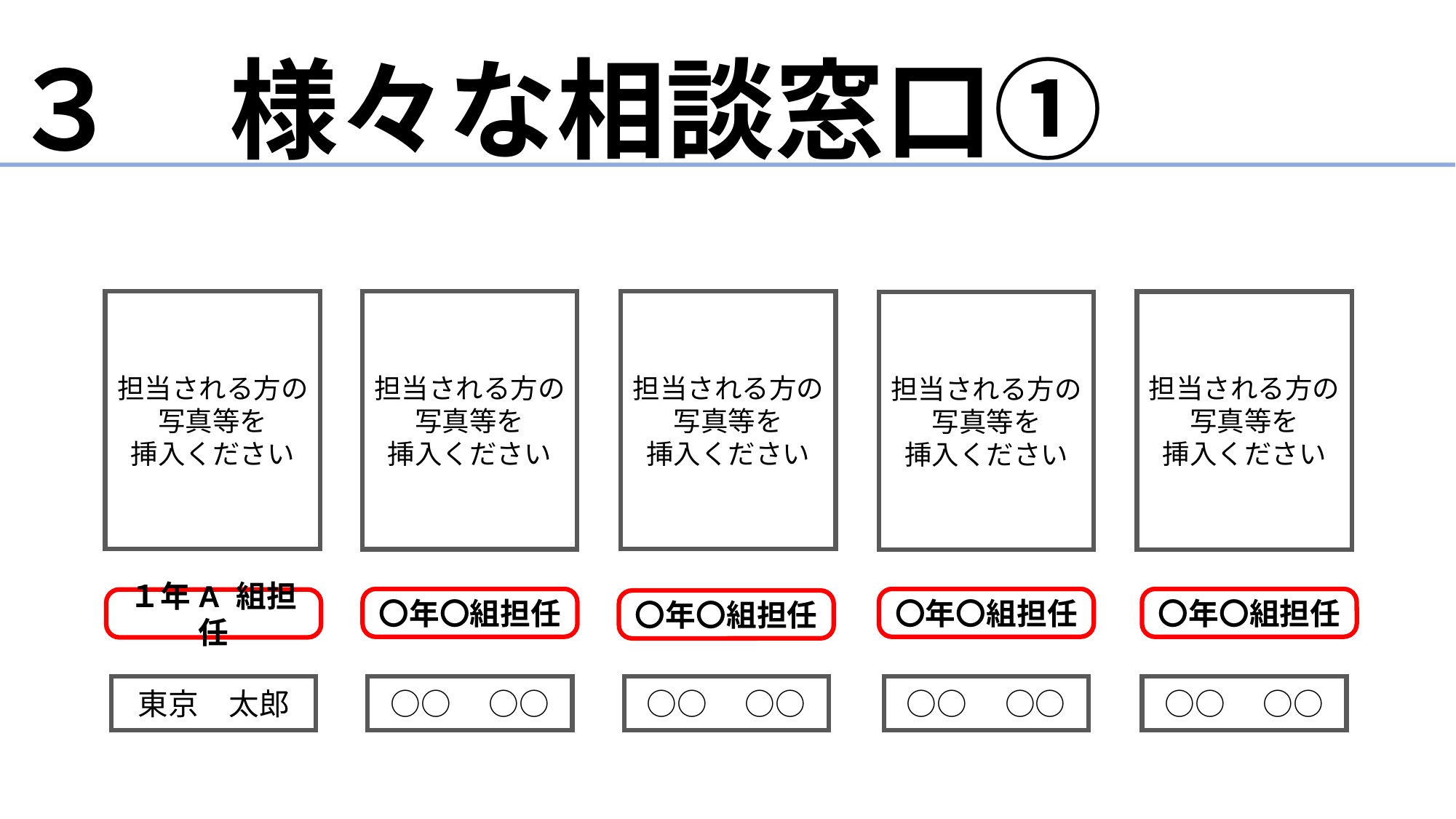

# ３　様々な相談窓口①

担当される方の
写真等を
挿入ください
担当される方の
写真等を
挿入ください
担当される方の
写真等を
挿入ください
担当される方の
写真等を
挿入ください
担当される方の
写真等を
挿入ください
〇年〇組担任
〇年〇組担任
〇年〇組担任
１年A組担任
〇年〇組担任
○○　○○
東京　太郎
○○　○○
○○　○○
○○　○○